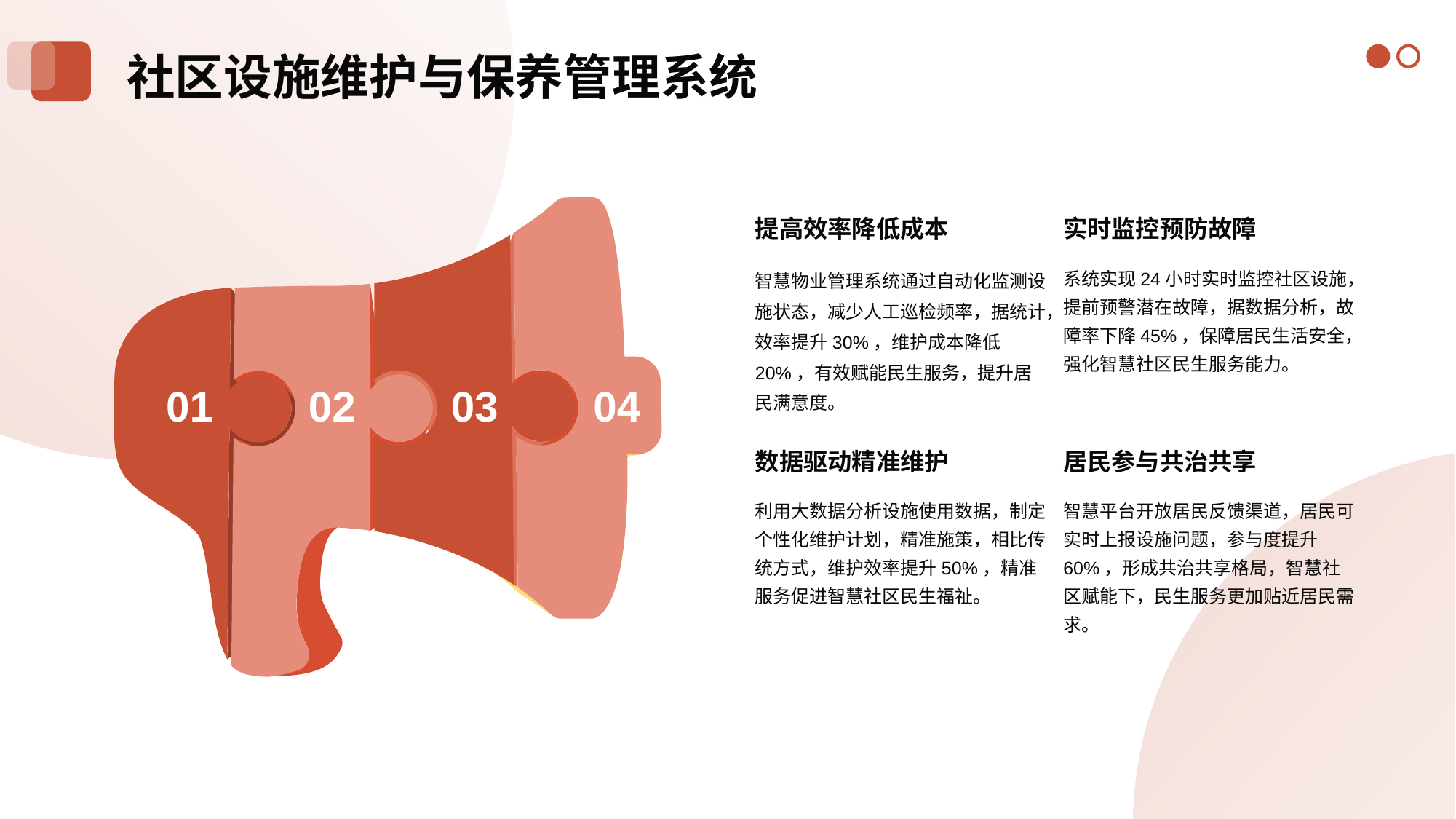

社区设施维护与保养管理系统

提高效率降低成本
实时监控预防故障
智慧物业管理系统通过自动化监测设施状态，减少人工巡检频率，据统计，效率提升30%，维护成本降低20%，有效赋能民生服务，提升居民满意度。
系统实现24小时实时监控社区设施，提前预警潜在故障，据数据分析，故障率下降45%，保障居民生活安全，强化智慧社区民生服务能力。
01
02
03
04
数据驱动精准维护
居民参与共治共享

利用大数据分析设施使用数据，制定个性化维护计划，精准施策，相比传统方式，维护效率提升50%，精准服务促进智慧社区民生福祉。
智慧平台开放居民反馈渠道，居民可实时上报设施问题，参与度提升60%，形成共治共享格局，智慧社区赋能下，民生服务更加贴近居民需求。